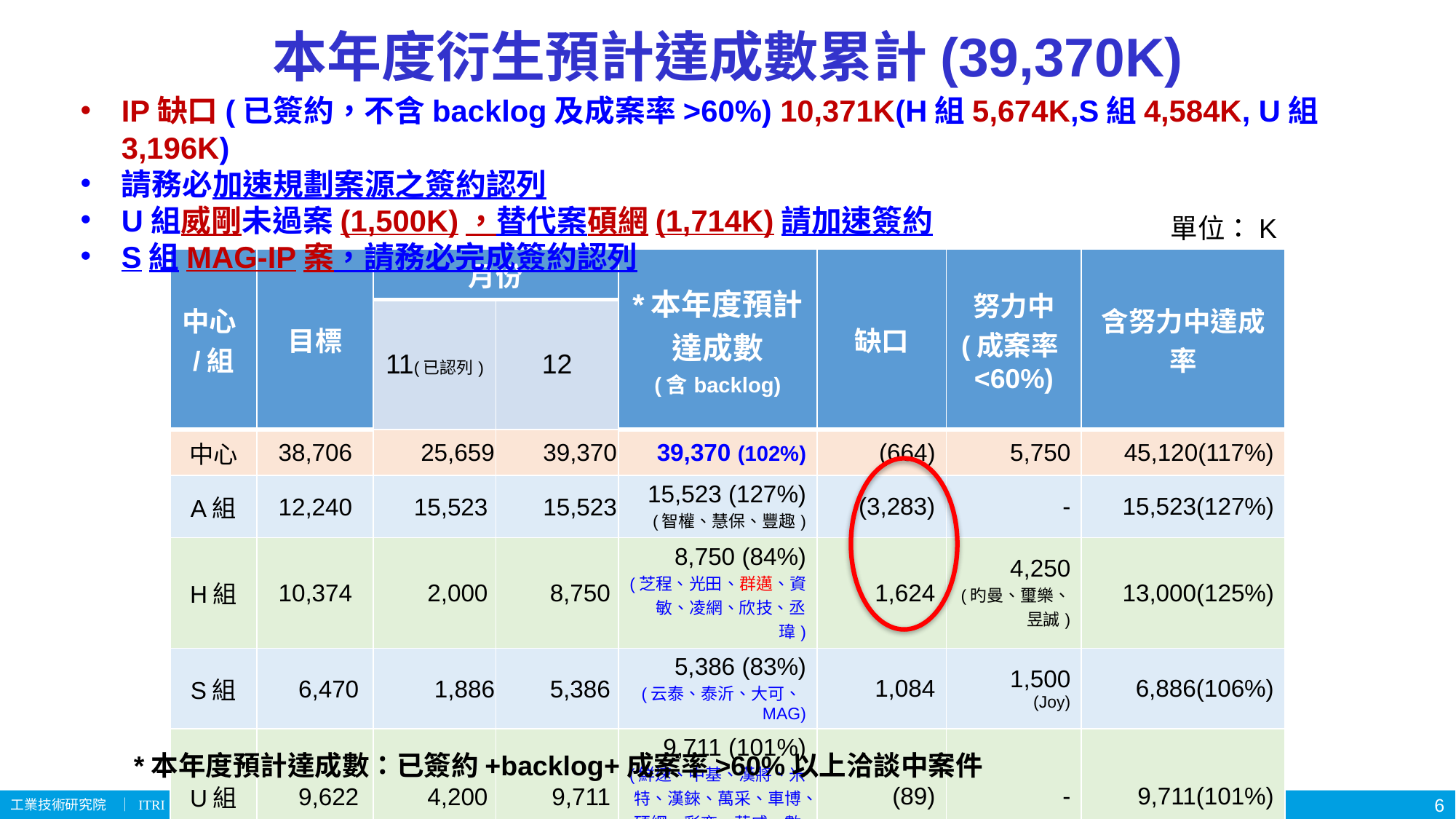

# 本年度衍生預計達成數累計(39,370K)
IP缺口(已簽約，不含backlog及成案率>60%) 10,371K(H組5,674K,S組4,584K, U組3,196K)
請務必加速規劃案源之簽約認列
U組威剛未過案(1,500K)，替代案碩網(1,714K)請加速簽約
S組MAG-IP案，請務必完成簽約認列
單位：K
| 中心/組 | 目標 | 月份 |  | \*本年度預計達成數 (含backlog) | 缺口 | 努力中 (成案率<60%) | 含努力中達成率 |
| --- | --- | --- | --- | --- | --- | --- | --- |
|  |  | 11(已認列) | 12 |  |  |  |  |
| 中心 | 38,706 | 25,659 | 39,370 | 39,370 (102%) | (664) | 5,750 | 45,120(117%) |
| A組 | 12,240 | 15,523 | 15,523 | 15,523 (127%) (智權、慧保、豐趣) | (3,283) | - | 15,523(127%) |
| H組 | 10,374 | 2,000 | 8,750 | 8,750 (84%) (芝程、光田、群邁、資敏、凌網、欣技、丞瑋) | 1,624 | 4,250 (旳曼、璽樂、昱誠) | 13,000(125%) |
| S組 | 6,470 | 1,886 | 5,386 | 5,386 (83%) (云泰、泰沂、大可、MAG) | 1,084 | 1,500 (Joy) | 6,886(106%) |
| U組 | 9,622 | 4,200 | 9,711 | 9,711 (101%) (鮮速、中基、漢將、米特、漢錸、萬采、車博、碩網、彩奕、華威、數緯) | (89) | - | 9,711(101%) |

*本年度預計達成數：已簽約+backlog+成案率>60%以上洽談中案件